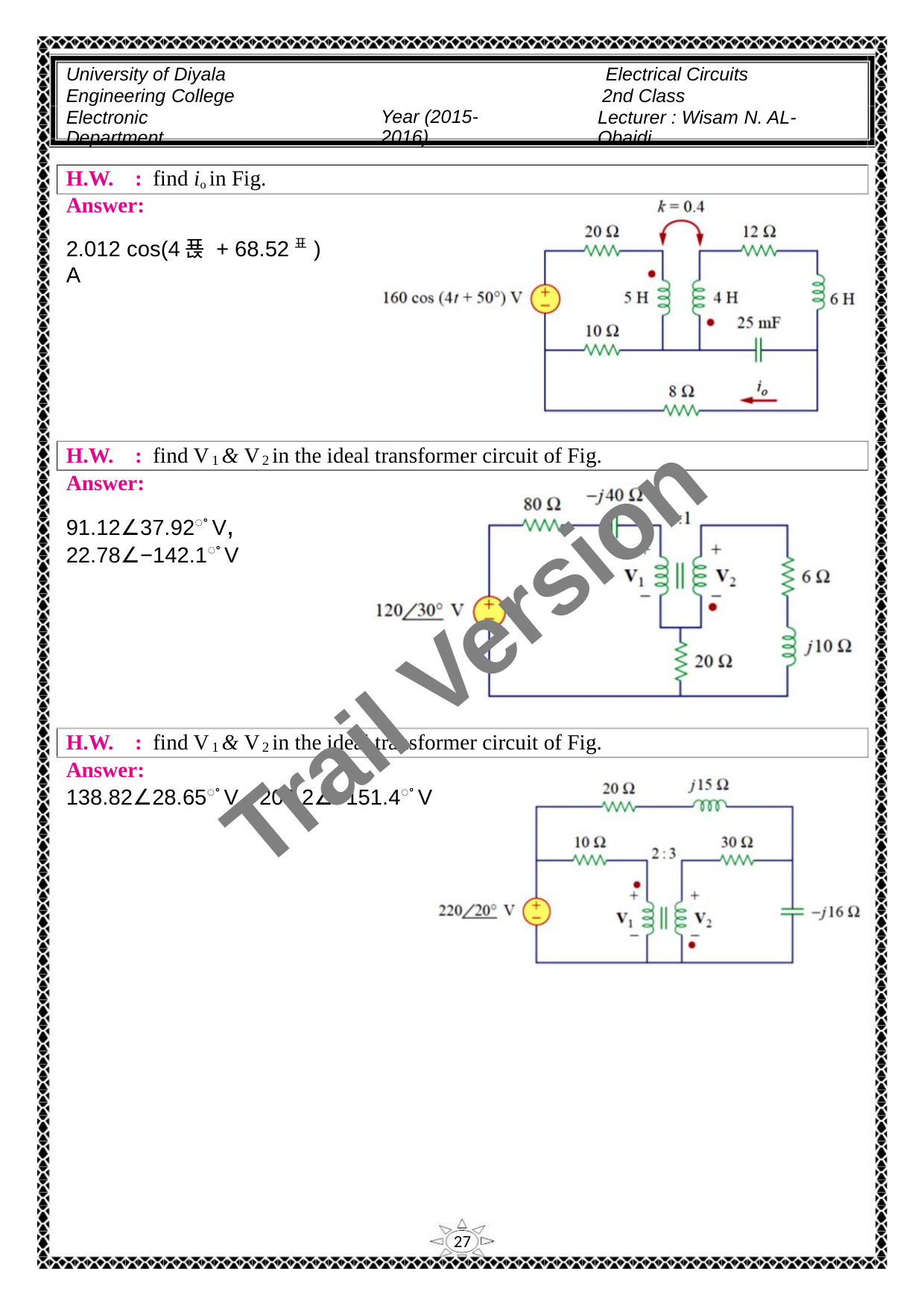

University of Diyala
Engineering College
Electronic Department
Electrical Circuits
2nd Class
Lecturer : Wisam N. AL-Obaidi
Year (2015-2016)
H.W. : find io in Fig.
Answer:
2.012 cos(4푡 + 68.52표) A
H.W. : find V & V in the ideal transformer circuit of Fig.
1
2
Answer:
91.12∠37.92ꢀ V,
22.78∠−142.1ꢀ V
Trail Version
Trail Version
Trail Version
Trail Version
Trail Version
Trail Version
Trail Version
Trail Version
Trail Version
Trail Version
Trail Version
Trail Version
Trail Version
H.W. : find V & V in the ideal transformer circuit of Fig.
1
2
Answer:
138.82∠28.65ꢀ V, 208.2∠−151.4ꢀ V
27